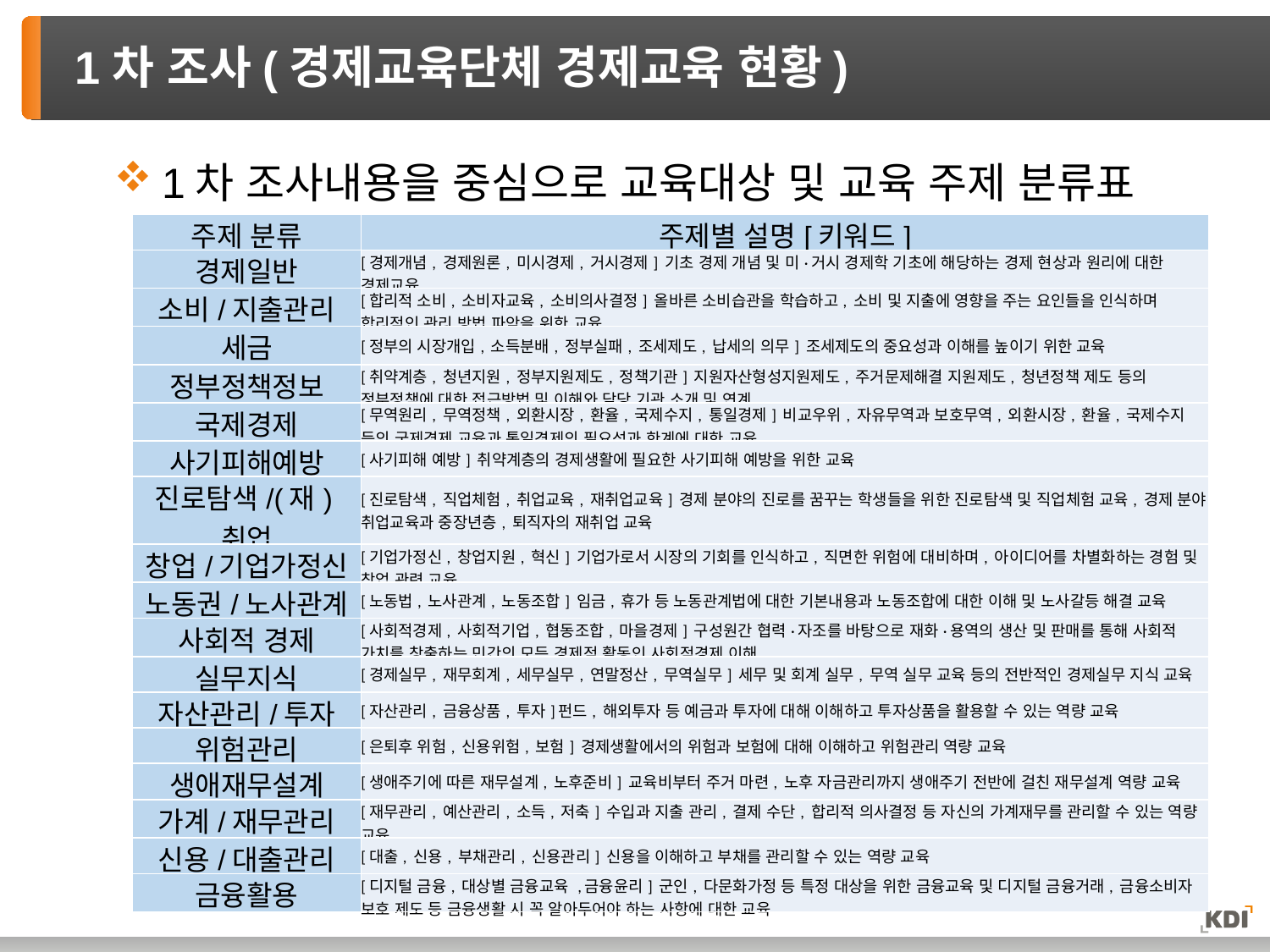

# 1차 조사(경제교육단체 경제교육 현황)
1차 조사내용을 중심으로 교육대상 및 교육 주제 분류표 작성
| 주제 분류 | 주제별 설명[키워드] |
| --- | --- |
| 경제일반 | [경제개념, 경제원론, 미시경제, 거시경제] 기초 경제 개념 및 미·거시 경제학 기초에 해당하는 경제 현상과 원리에 대한 경제교육 |
| 소비/지출관리 | [합리적 소비, 소비자교육, 소비의사결정] 올바른 소비습관을 학습하고, 소비 및 지출에 영향을 주는 요인들을 인식하며 합리적인 관리 방법 파악을 위한 교육 |
| 세금 | [정부의 시장개입, 소득분배, 정부실패, 조세제도, 납세의 의무] 조세제도의 중요성과 이해를 높이기 위한 교육 |
| 정부정책정보 | [취약계층, 청년지원, 정부지원제도, 정책기관] 지원자산형성지원제도, 주거문제해결 지원제도, 청년정책 제도 등의 정부정책에 대한 접근방법 및 이해와 담당 기관 소개 및 연계 |
| 국제경제 | [무역원리, 무역정책, 외환시장, 환율, 국제수지, 통일경제] 비교우위, 자유무역과 보호무역, 외환시장, 환율, 국제수지 등의 국제경제 교육과 통일경제의 필요성과 한계에 대한 교육 |
| 사기피해예방 | [사기피해 예방] 취약계층의 경제생활에 필요한 사기피해 예방을 위한 교육 |
| 진로탐색/(재)취업 | [진로탐색, 직업체험, 취업교육, 재취업교육] 경제 분야의 진로를 꿈꾸는 학생들을 위한 진로탐색 및 직업체험 교육, 경제 분야 취업교육과 중장년층, 퇴직자의 재취업 교육 |
| 창업/기업가정신 | [기업가정신, 창업지원, 혁신] 기업가로서 시장의 기회를 인식하고, 직면한 위험에 대비하며, 아이디어를 차별화하는 경험 및 창업 관련 교육 |
| 노동권/노사관계 | [노동법, 노사관계, 노동조합] 임금, 휴가 등 노동관계법에 대한 기본내용과 노동조합에 대한 이해 및 노사갈등 해결 교육 |
| 사회적 경제 | [사회적경제, 사회적기업, 협동조합, 마을경제] 구성원간 협력·자조를 바탕으로 재화·용역의 생산 및 판매를 통해 사회적 가치를 창출하는 민간의 모든 경제적 활동인 사회적경제 이해 |
| 실무지식 | [경제실무, 재무회계, 세무실무, 연말정산, 무역실무] 세무 및 회계 실무, 무역 실무 교육 등의 전반적인 경제실무 지식 교육 |
| 자산관리/투자 | [자산관리, 금융상품, 투자]펀드, 해외투자 등 예금과 투자에 대해 이해하고 투자상품을 활용할 수 있는 역량 교육 |
| 위험관리 | [은퇴후 위험, 신용위험, 보험] 경제생활에서의 위험과 보험에 대해 이해하고 위험관리 역량 교육 |
| 생애재무설계 | [생애주기에 따른 재무설계, 노후준비] 교육비부터 주거 마련, 노후 자금관리까지 생애주기 전반에 걸친 재무설계 역량 교육 |
| 가계/재무관리 | [재무관리, 예산관리, 소득, 저축] 수입과 지출 관리, 결제 수단, 합리적 의사결정 등 자신의 가계재무를 관리할 수 있는 역량 교육 |
| 신용/대출관리 | [대출, 신용, 부채관리, 신용관리] 신용을 이해하고 부채를 관리할 수 있는 역량 교육 |
| 금융활용 | [디지털 금융, 대상별 금융교육 ,금융윤리] 군인, 다문화가정 등 특정 대상을 위한 금융교육 및 디지털 금융거래, 금융소비자 보호 제도 등 금융생활 시 꼭 알아두어야 하는 사항에 대한 교육 |